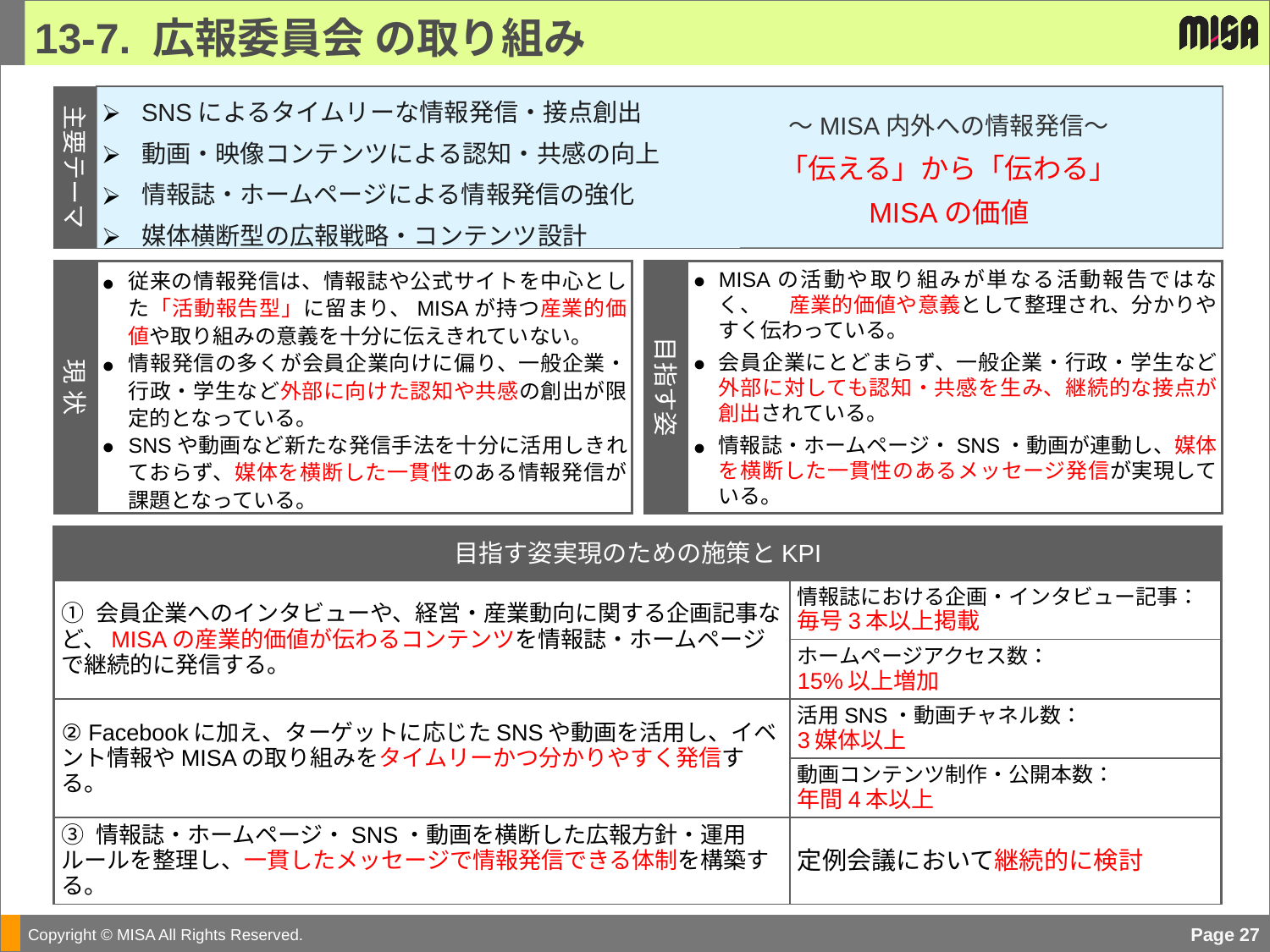

13-7. 広報委員会 の取り組み

～MISA内外への情報発信～
「伝える」から「伝わる」
MISAの価値
SNSによるタイムリーな情報発信・接点創出
動画・映像コンテンツによる認知・共感の向上
情報誌・ホームページによる情報発信の強化
媒体横断型の広報戦略・コンテンツ設計
主要テーマ
MISAの活動や取り組みが単なる活動報告ではなく、　 産業的価値や意義として整理され、分かりやすく伝わっている。
会員企業にとどまらず、一般企業・行政・学生など外部に対しても認知・共感を生み、継続的な接点が創出されている。
情報誌・ホームページ・SNS・動画が連動し、媒体を横断した一貫性のあるメッセージ発信が実現している。
従来の情報発信は、情報誌や公式サイトを中心とした「活動報告型」に留まり、MISAが持つ産業的価値や取り組みの意義を十分に伝えきれていない。
情報発信の多くが会員企業向けに偏り、一般企業・行政・学生など外部に向けた認知や共感の創出が限定的となっている。
SNSや動画など新たな発信手法を十分に活用しきれておらず、媒体を横断した一貫性のある情報発信が課題となっている。
現 状
目指す姿
| 目指す姿実現のための施策とKPI |  |
| --- | --- |
| ① 会員企業へのインタビューや、経営・産業動向に関する企画記事など、MISAの産業的価値が伝わるコンテンツを情報誌・ホームページで継続的に発信する。 | 情報誌における企画・インタビュー記事： 毎号3本以上掲載 |
|  | ホームページアクセス数： 15%以上増加 |
| ② Facebookに加え、ターゲットに応じたSNSや動画を活用し、イベント情報やMISAの取り組みをタイムリーかつ分かりやすく発信する。 | 活用SNS・動画チャネル数： 3媒体以上 |
|  | 動画コンテンツ制作・公開本数： 年間4本以上 |
| ③ 情報誌・ホームページ・SNS・動画を横断した広報方針・運用ルールを整理し、一貫したメッセージで情報発信できる体制を構築する。 | 定例会議において継続的に検討 |